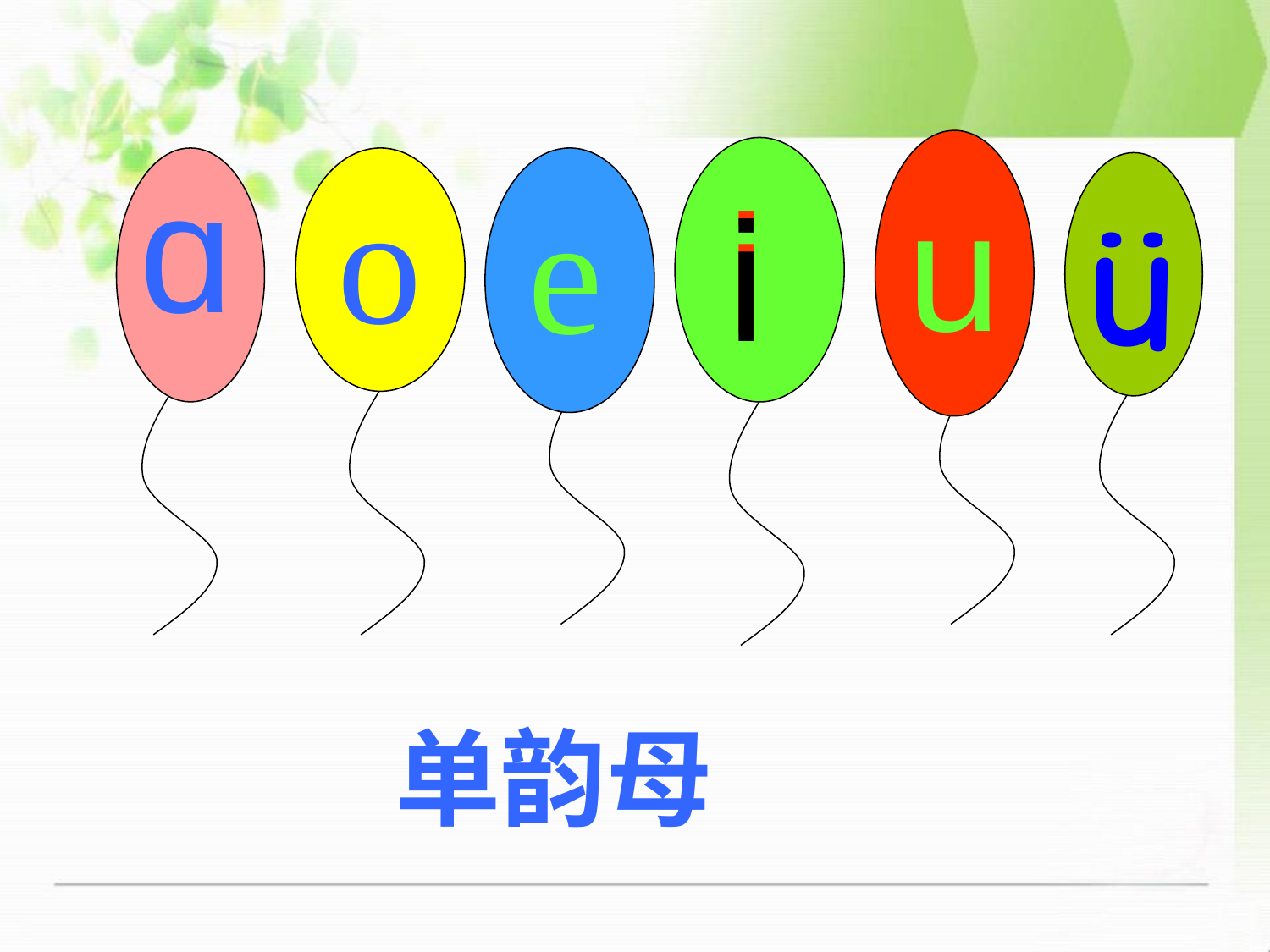

ɑ

o

u
e
i
i
ü

单韵母